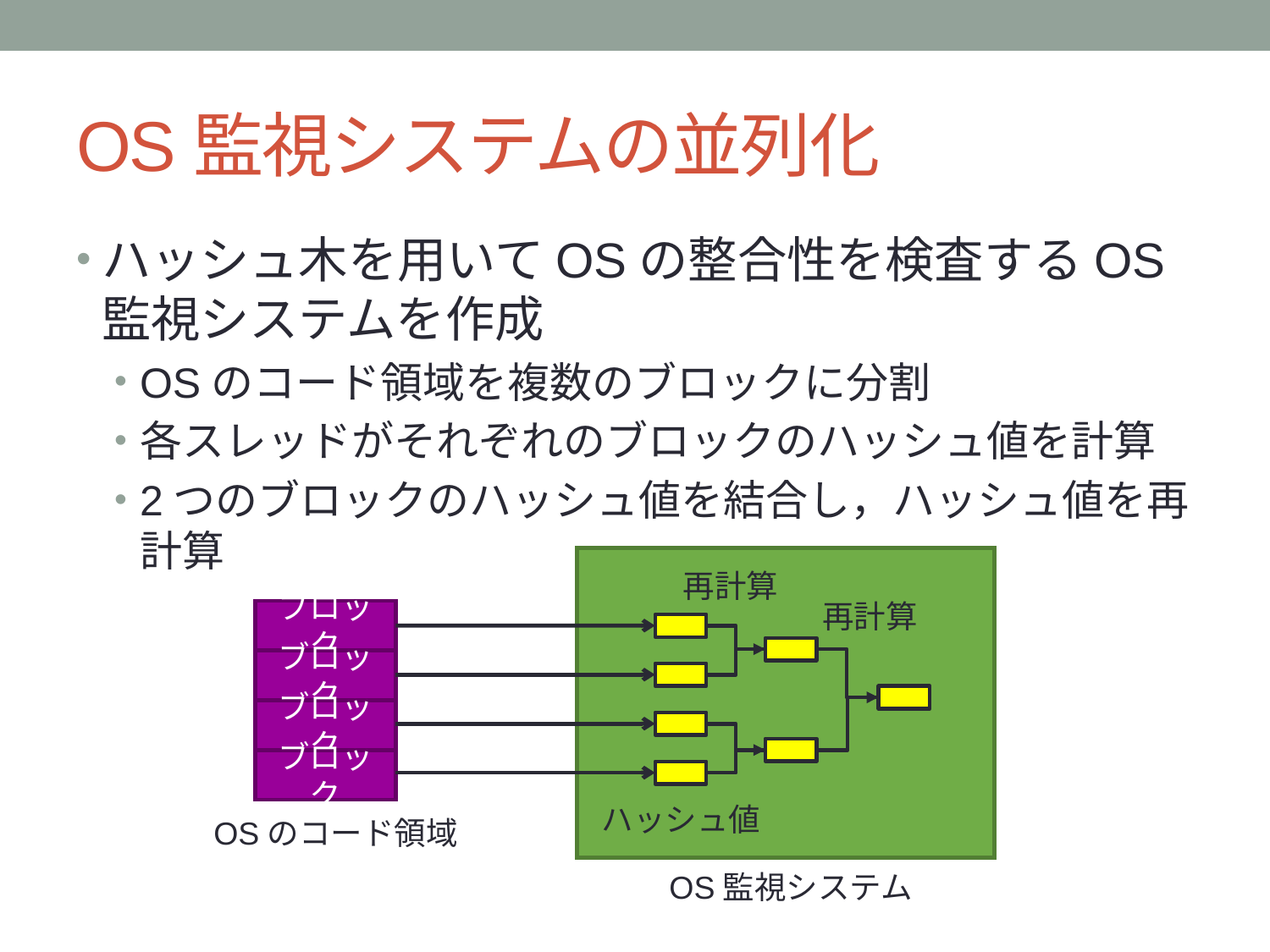

# OS監視システムの並列化
ハッシュ木を用いてOSの整合性を検査するOS監視システムを作成
OSのコード領域を複数のブロックに分割
各スレッドがそれぞれのブロックのハッシュ値を計算
2つのブロックのハッシュ値を結合し，ハッシュ値を再計算

再計算
再計算
ブロック

ブロック

ブロック

ブロック

ハッシュ値
OSのコード領域
OS監視システム